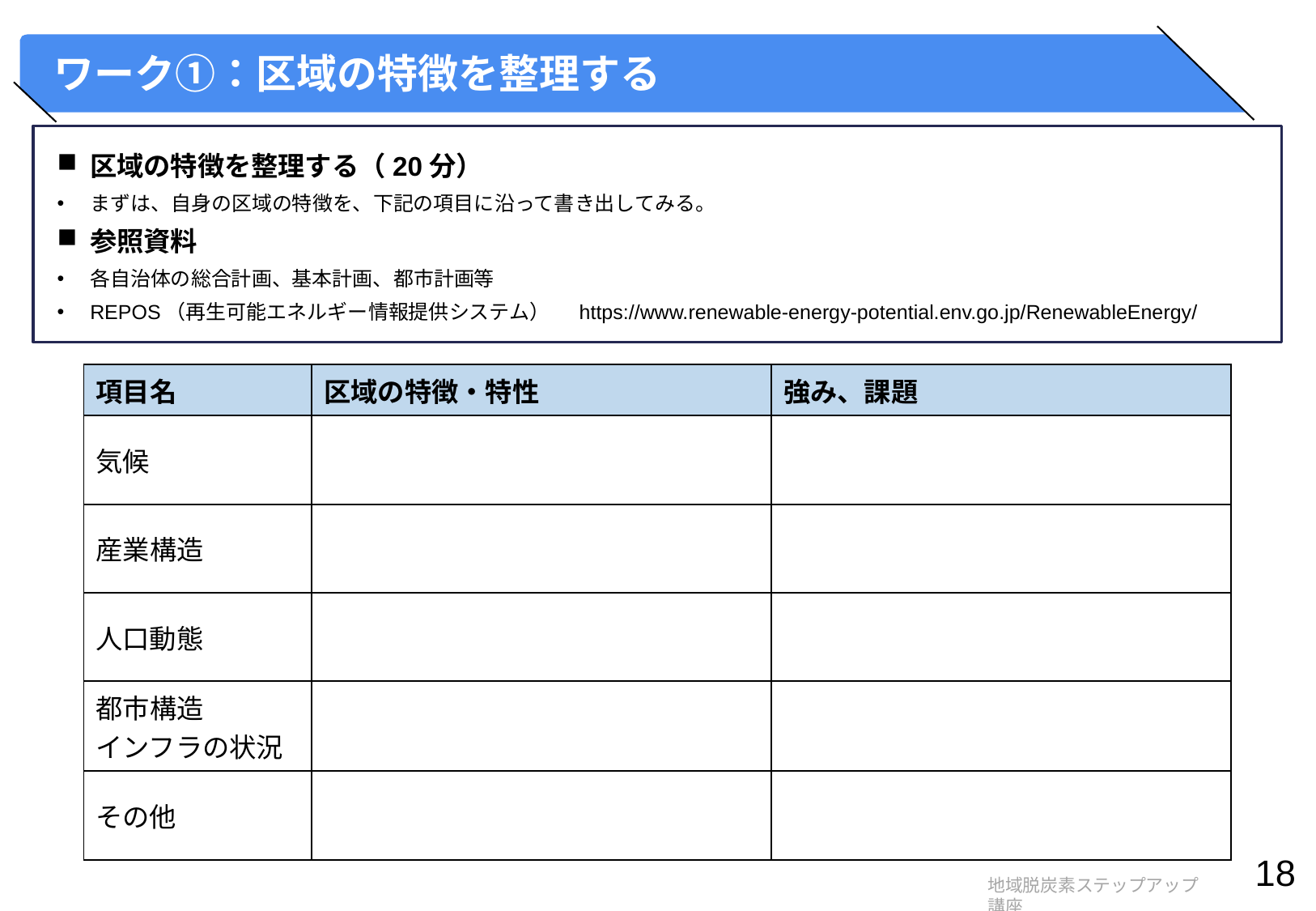

# ワーク①：区域の特徴を整理する
区域の特徴を整理する（20分）
まずは、自身の区域の特徴を、下記の項目に沿って書き出してみる。
参照資料
各自治体の総合計画、基本計画、都市計画等
REPOS（再生可能エネルギー情報提供システム）　 https://www.renewable-energy-potential.env.go.jp/RenewableEnergy/
| 項目名 | 区域の特徴・特性 | 強み、課題 |
| --- | --- | --- |
| 気候 |  |  |
| 産業構造 |  |  |
| 人口動態 |  |  |
| 都市構造 インフラの状況 |  |  |
| その他 |  |  |